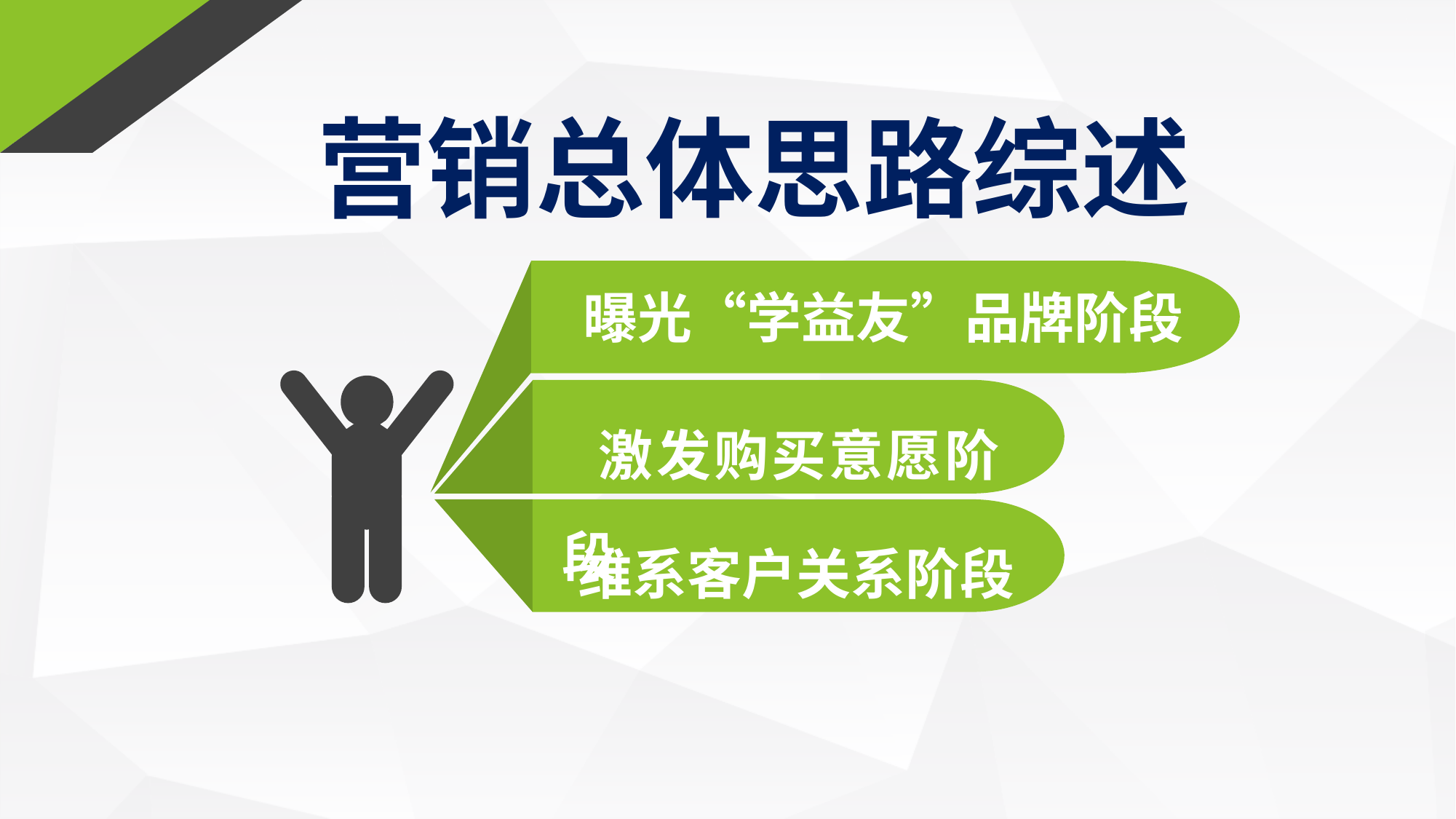

营销总体思路综述

曝光“学益友”品牌阶段

激发购买意愿阶段

维系客户关系阶段